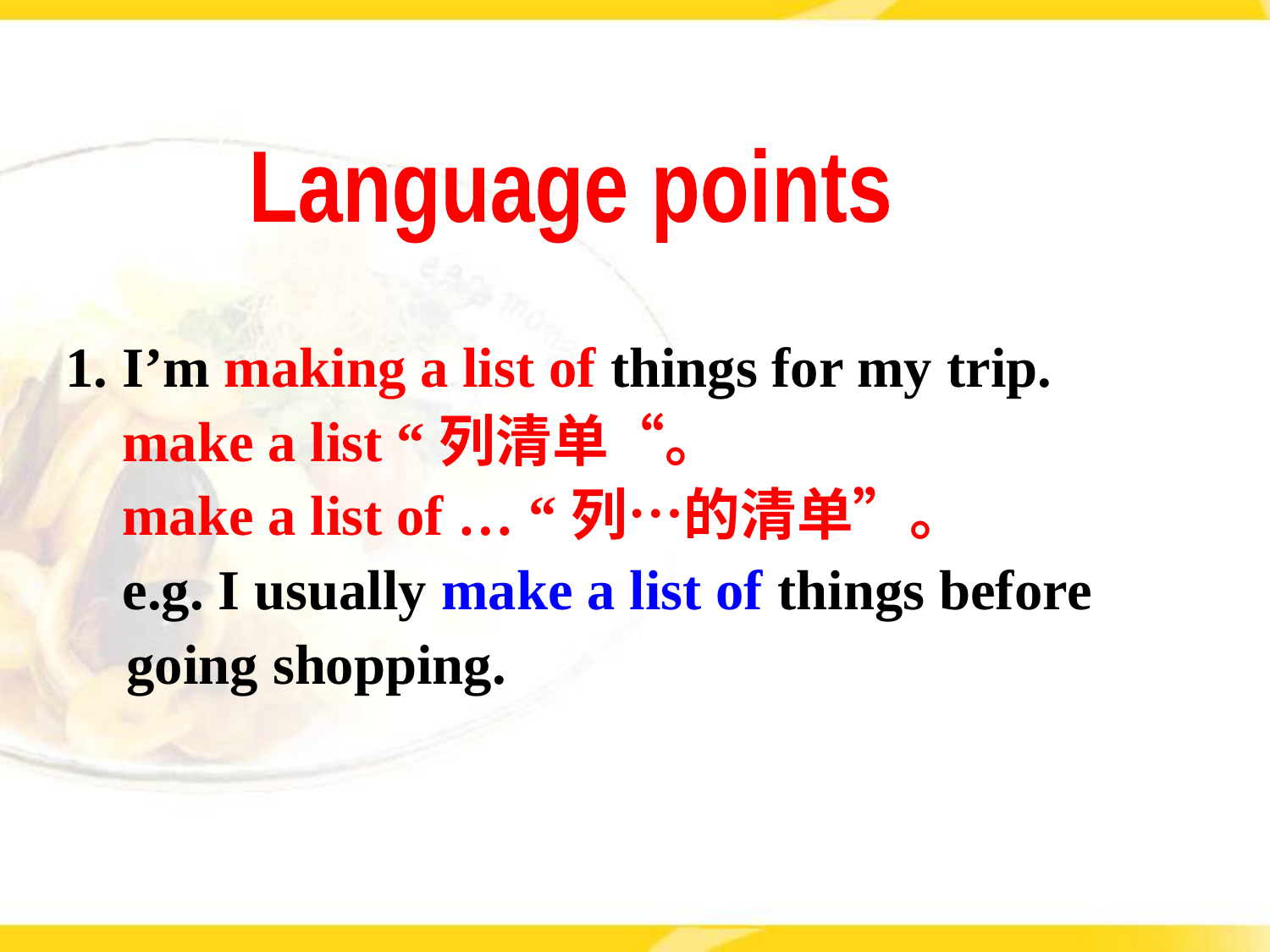

Language points
1. I’m making a list of things for my trip.
    make a list “列清单“。
    make a list of … “列…的清单”。
    e.g. I usually make a list of things before going shopping.